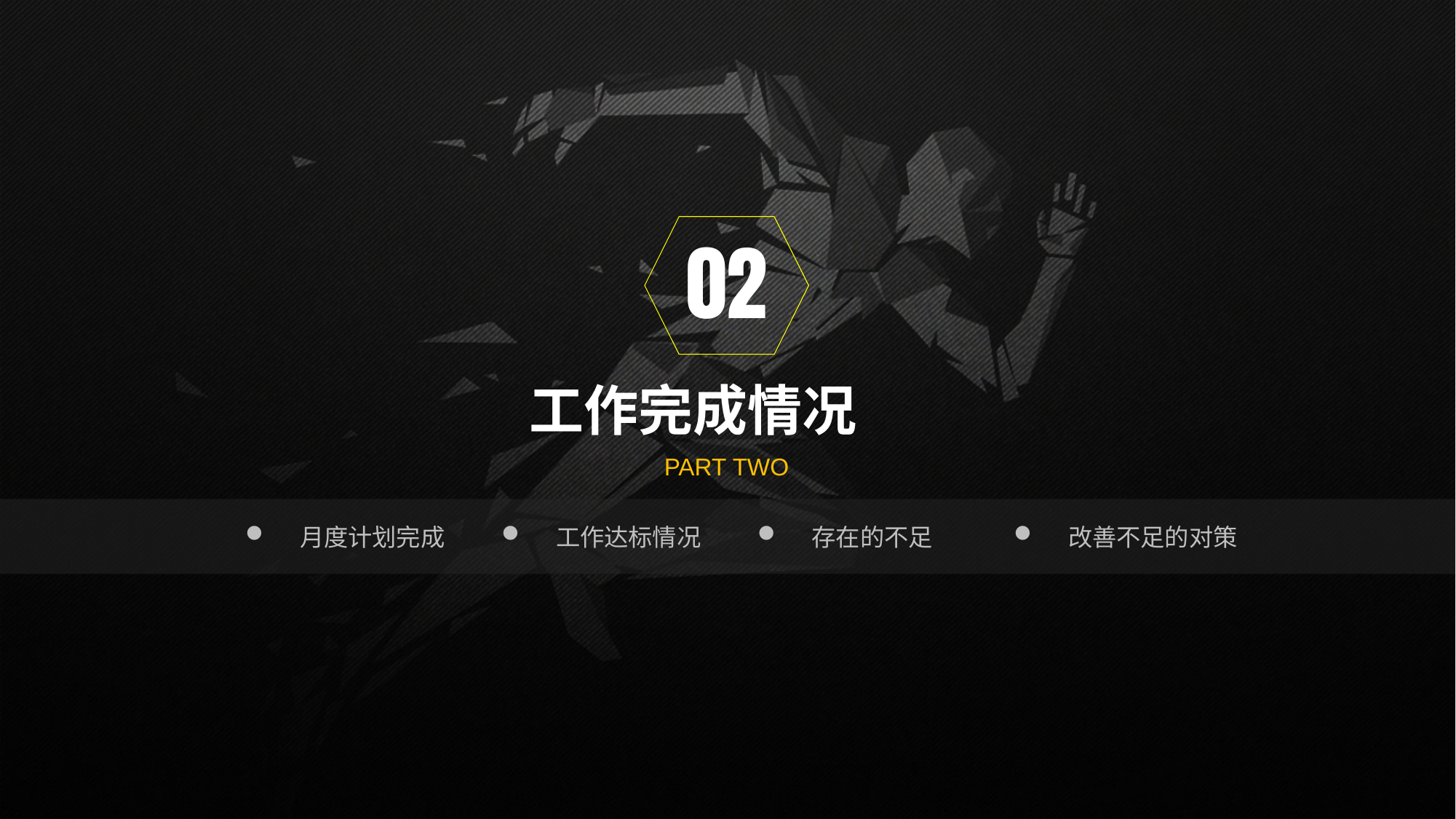

02
工作完成情况
PART TWO

月度计划完成
工作达标情况
存在的不足
改善不足的对策